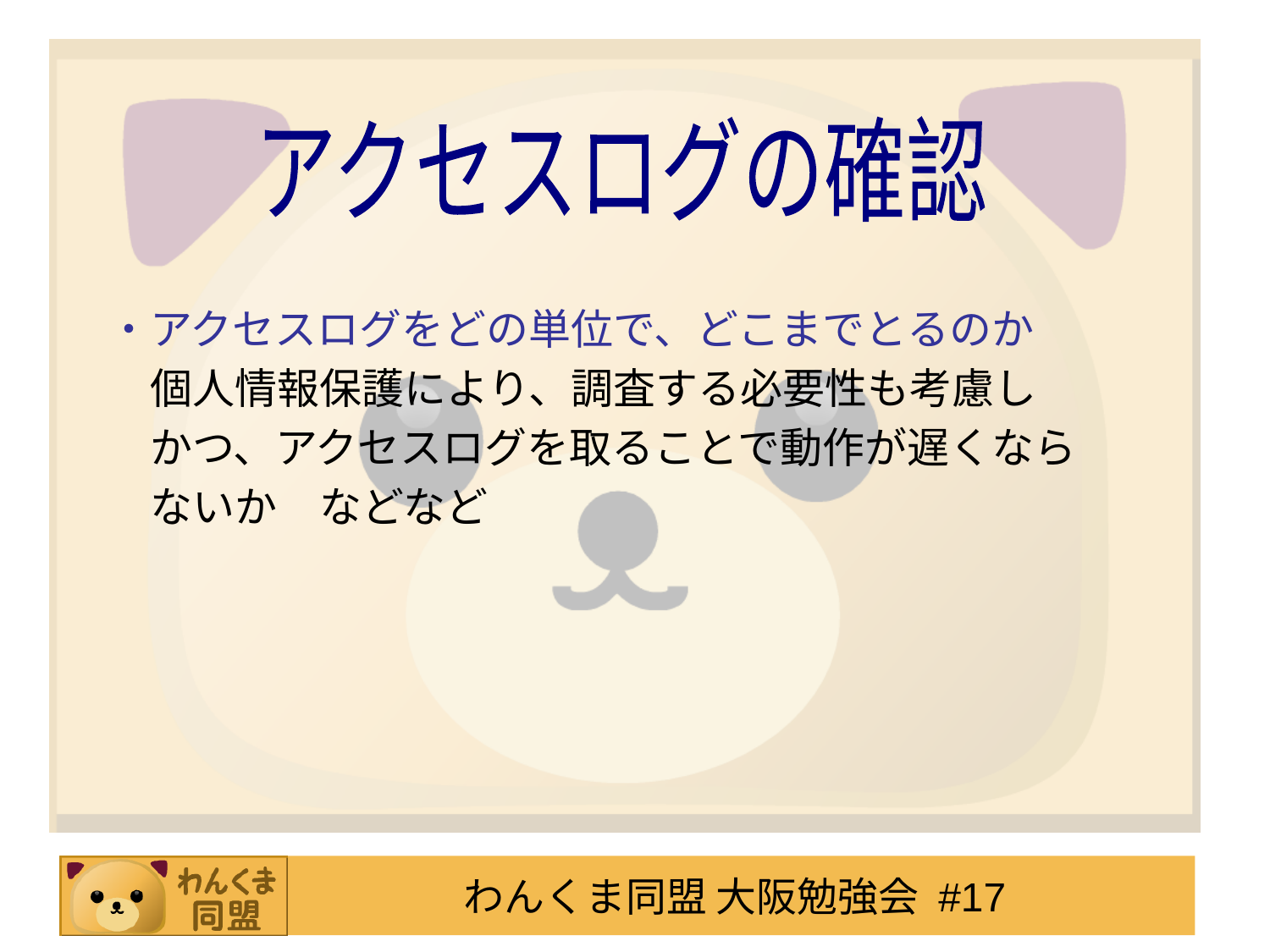

アクセスログの確認
・アクセスログをどの単位で、どこまでとるのか
　個人情報保護により、調査する必要性も考慮し
　かつ、アクセスログを取ることで動作が遅くなら
　ないか　などなど